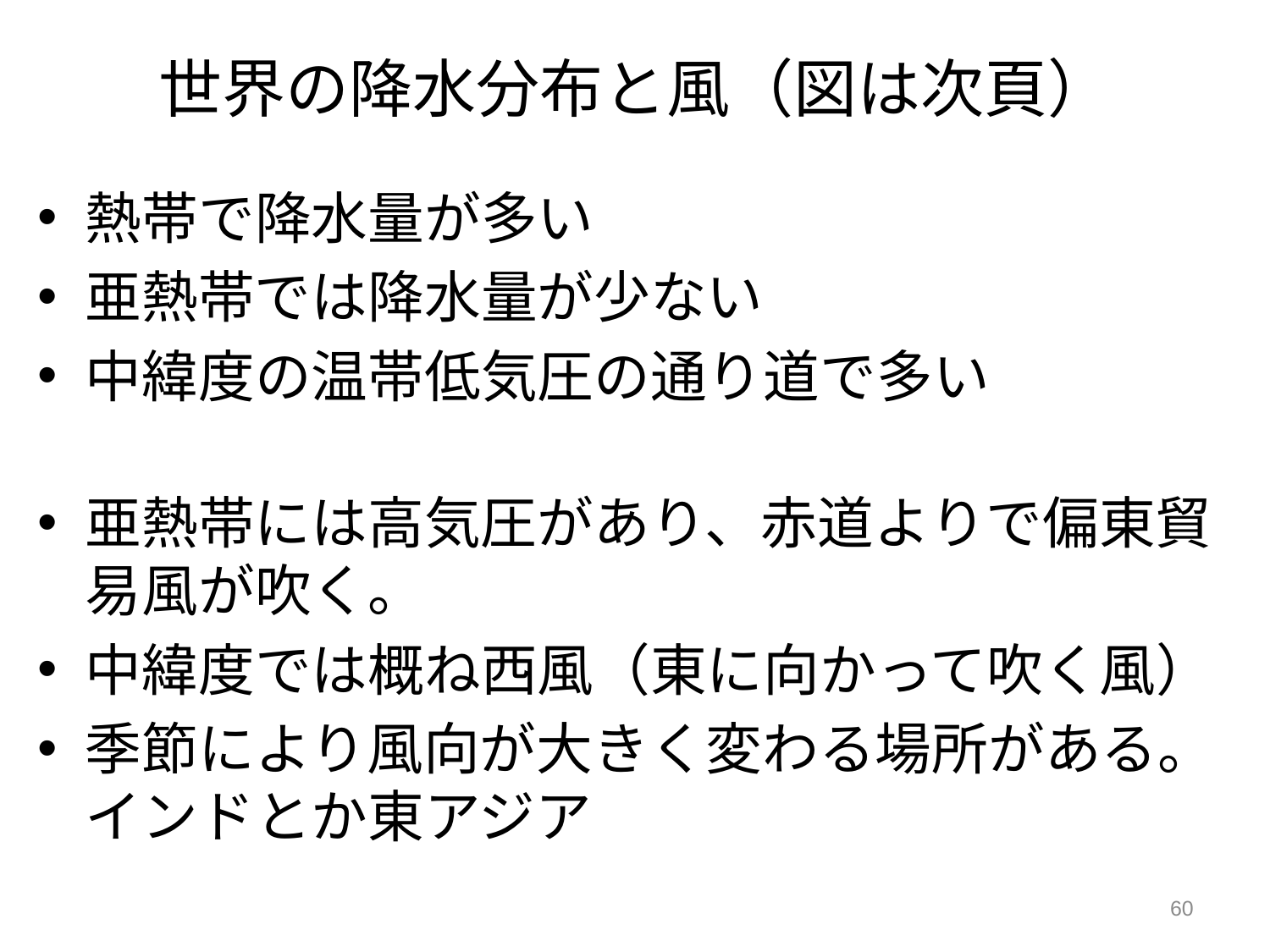

# 世界の降水分布と風（図は次頁）
熱帯で降水量が多い
亜熱帯では降水量が少ない
中緯度の温帯低気圧の通り道で多い
亜熱帯には高気圧があり、赤道よりで偏東貿易風が吹く。
中緯度では概ね西風（東に向かって吹く風）
季節により風向が大きく変わる場所がある。インドとか東アジア
60